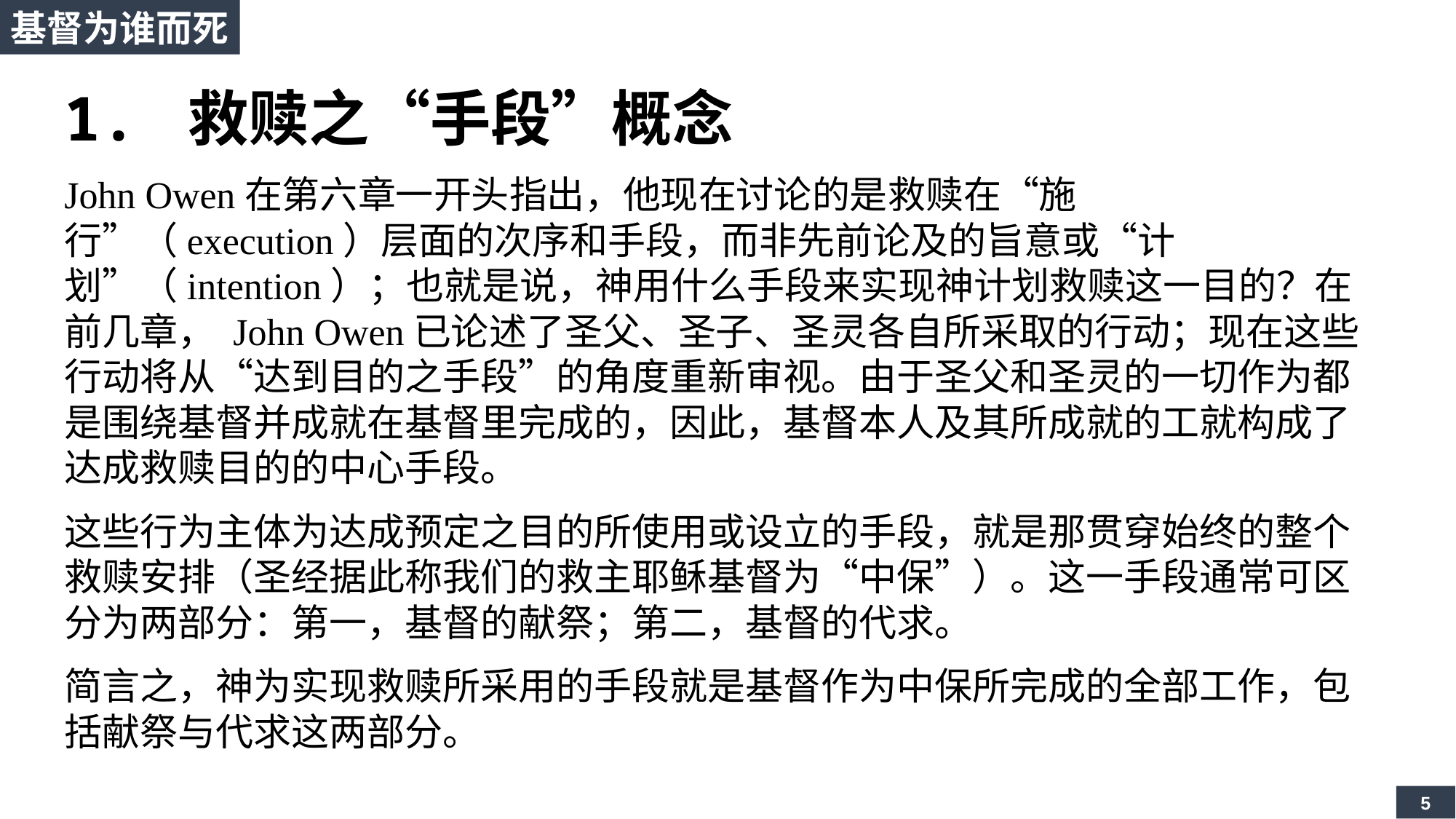

基督为谁而死
1. 救赎之“手段”概念
John Owen在第六章一开头指出，他现在讨论的是救赎在“施行”（execution）层面的次序和手段，而非先前论及的旨意或“计划”（intention）；也就是说，神用什么手段来实现神计划救赎这一目的？在前几章， John Owen已论述了圣父、圣子、圣灵各自所采取的行动；现在这些行动将从“达到目的之手段”的角度重新审视。由于圣父和圣灵的一切作为都是围绕基督并成就在基督里完成的，因此，基督本人及其所成就的工就构成了达成救赎目的的中心手段。
这些行为主体为达成预定之目的所使用或设立的手段，就是那贯穿始终的整个救赎安排（圣经据此称我们的救主耶稣基督为“中保”）。这一手段通常可区分为两部分：第一，基督的献祭；第二，基督的代求。
简言之，神为实现救赎所采用的手段就是基督作为中保所完成的全部工作，包括献祭与代求这两部分。
5